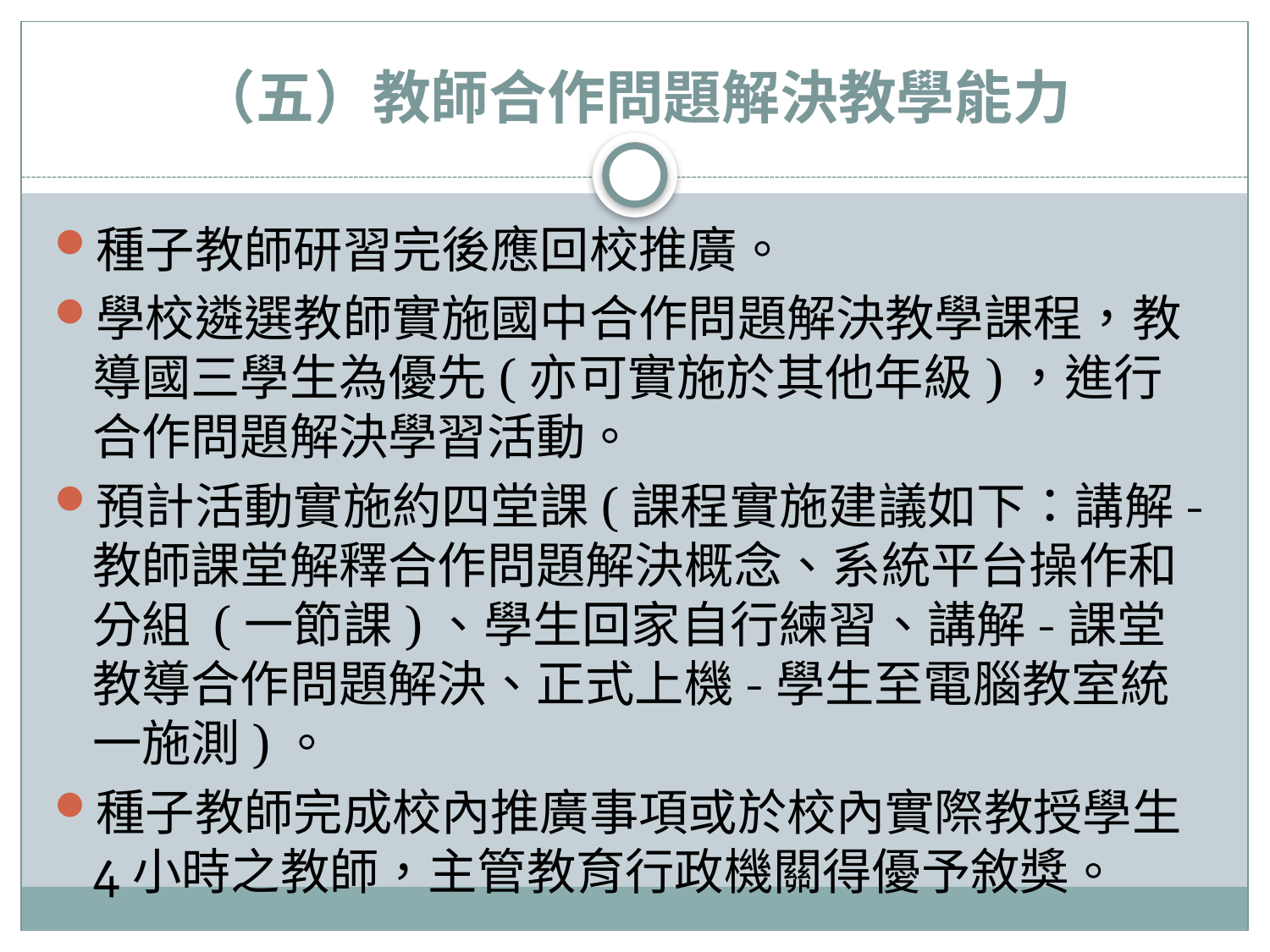

# （五）教師合作問題解決教學能力
種子教師研習完後應回校推廣。
學校遴選教師實施國中合作問題解決教學課程，教導國三學生為優先(亦可實施於其他年級)，進行合作問題解決學習活動。
預計活動實施約四堂課(課程實施建議如下：講解-教師課堂解釋合作問題解決概念、系統平台操作和分組 (一節課)、學生回家自行練習、講解-課堂教導合作問題解決、正式上機-學生至電腦教室統一施測)。
種子教師完成校內推廣事項或於校內實際教授學生4小時之教師，主管教育行政機關得優予敘獎。